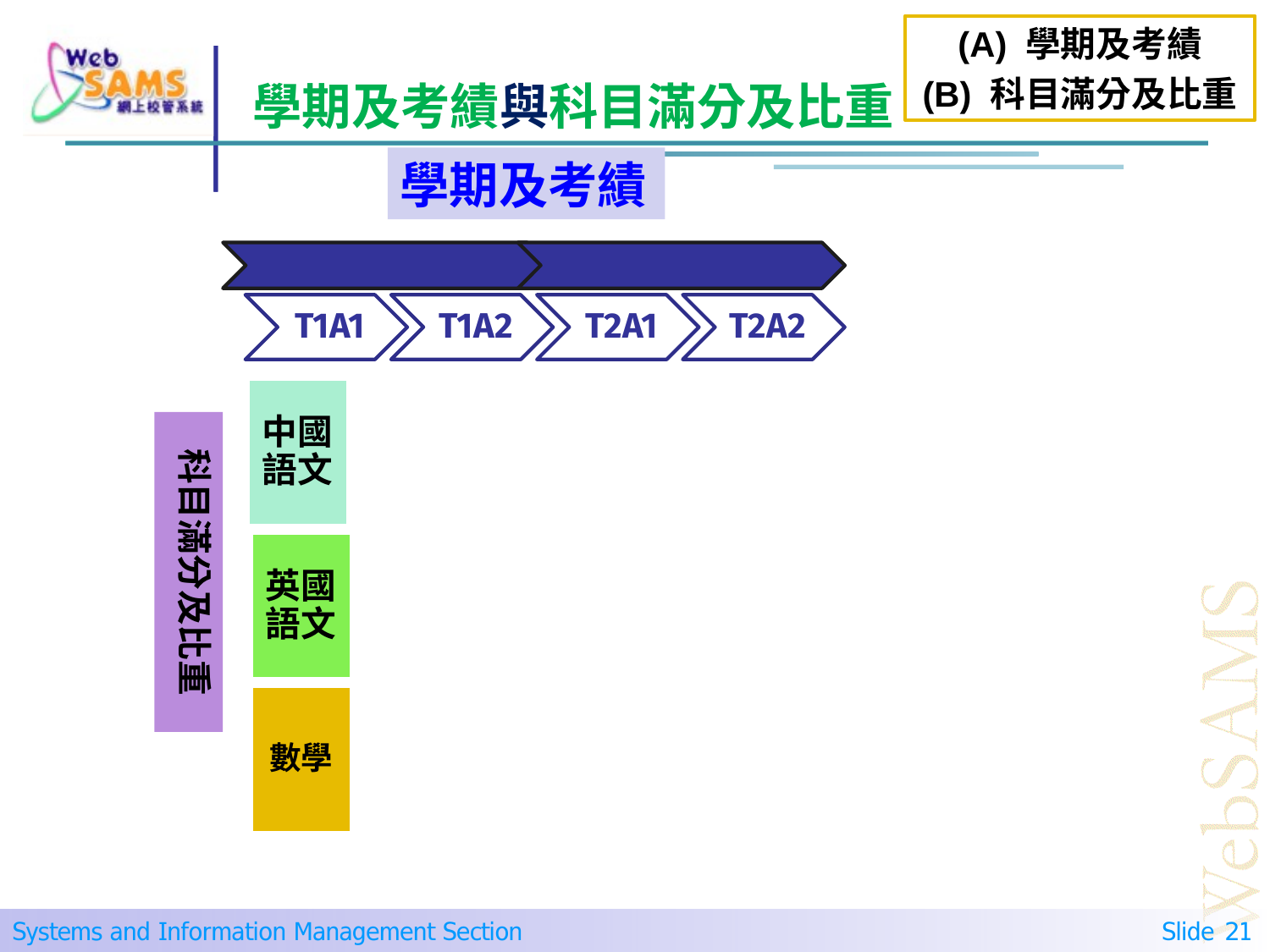

(A) 學期及考績
(B) 科目滿分及比重
# 學期及考績與科目滿分及比重
學期及考績
T1
T2
T1A1
T1A2
T2A1
T2A2
中國語文
英國語文
數學
科目滿分及比重